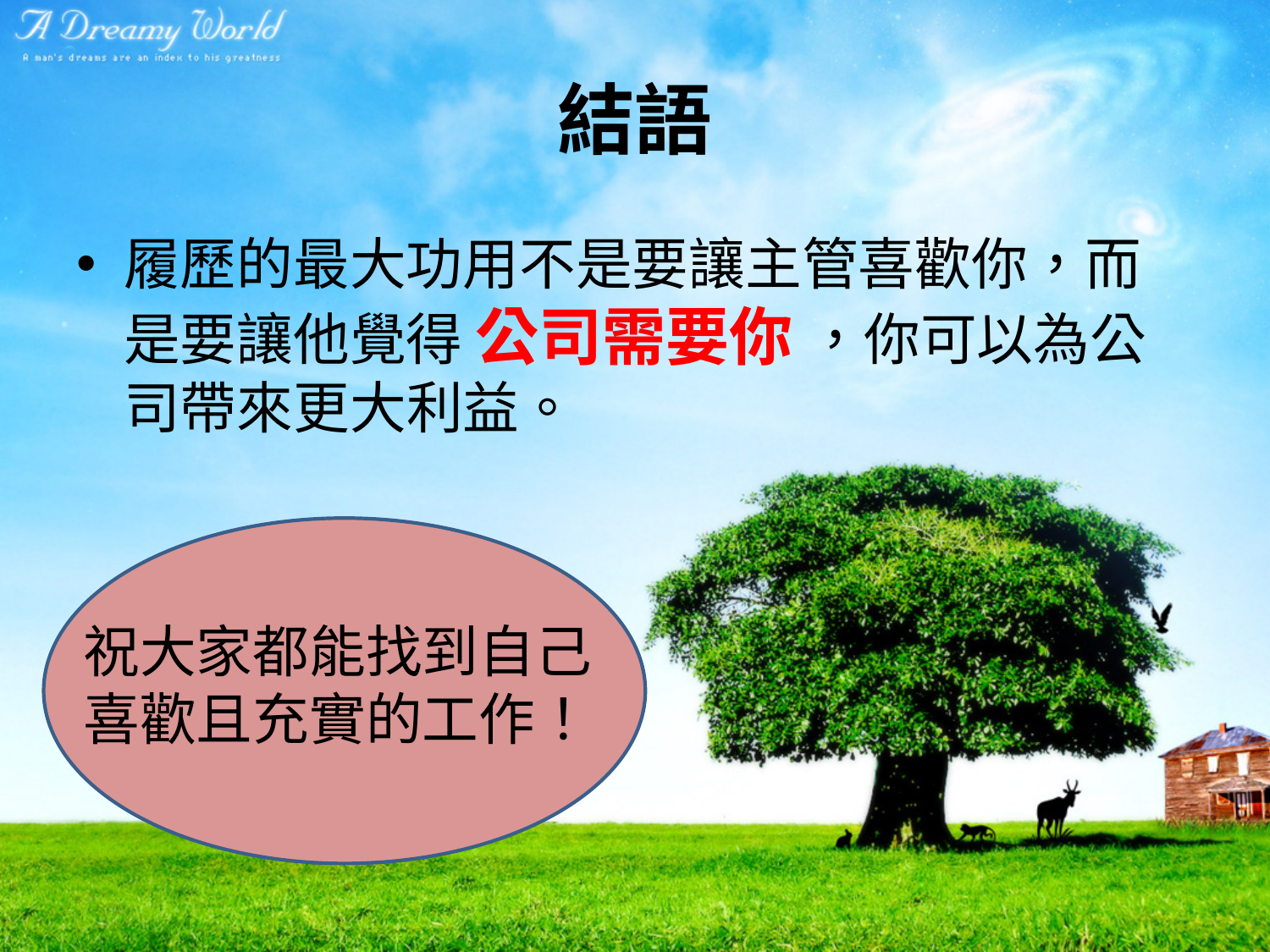

# 結語
履歷的最大功用不是要讓主管喜歡你，而是要讓他覺得 公司需要你 ，你可以為公司帶來更大利益。

祝大家都能找到自己喜歡且充實的工作！